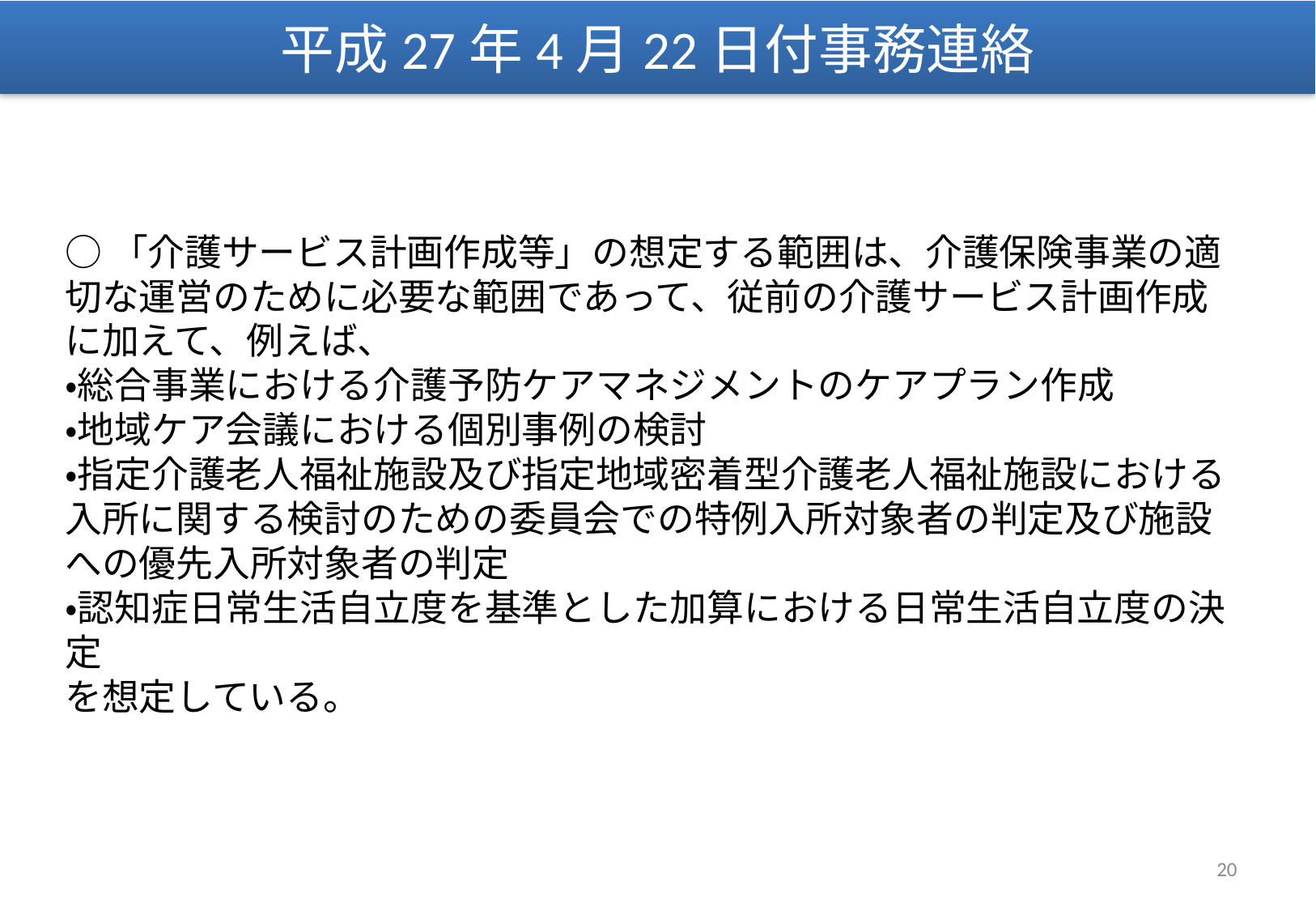

平成27年4月22日付事務連絡

○「介護サービス計画作成等」の想定する範囲は、介護保険事業の適切な運営のために必要な範囲であって、従前の介護サービス計画作成に加えて、例えば、
・総合事業における介護予防ケアマネジメントのケアプラン作成
・地域ケア会議における個別事例の検討
・指定介護老人福祉施設及び指定地域密着型介護老人福祉施設における入所に関する検討のための委員会での特例入所対象者の判定及び施設への優先入所対象者の判定
・認知症日常生活自立度を基準とした加算における日常生活自立度の決定
を想定している。
20